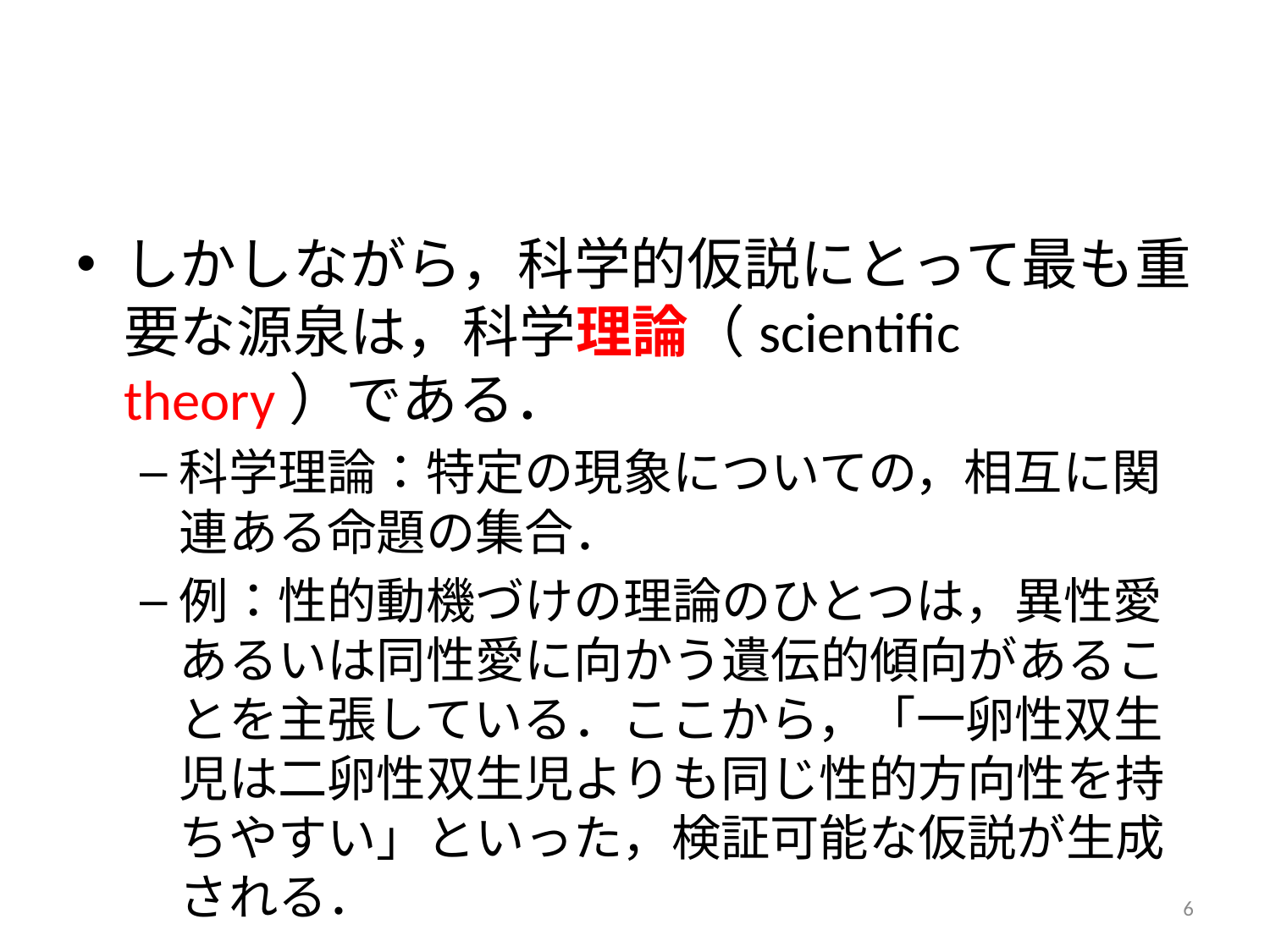

#
しかしながら，科学的仮説にとって最も重要な源泉は，科学理論（scientific theory）である．
科学理論：特定の現象についての，相互に関連ある命題の集合．
例：性的動機づけの理論のひとつは，異性愛あるいは同性愛に向かう遺伝的傾向があることを主張している．ここから，「一卵性双生児は二卵性双生児よりも同じ性的方向性を持ちやすい」といった，検証可能な仮説が生成される．

6